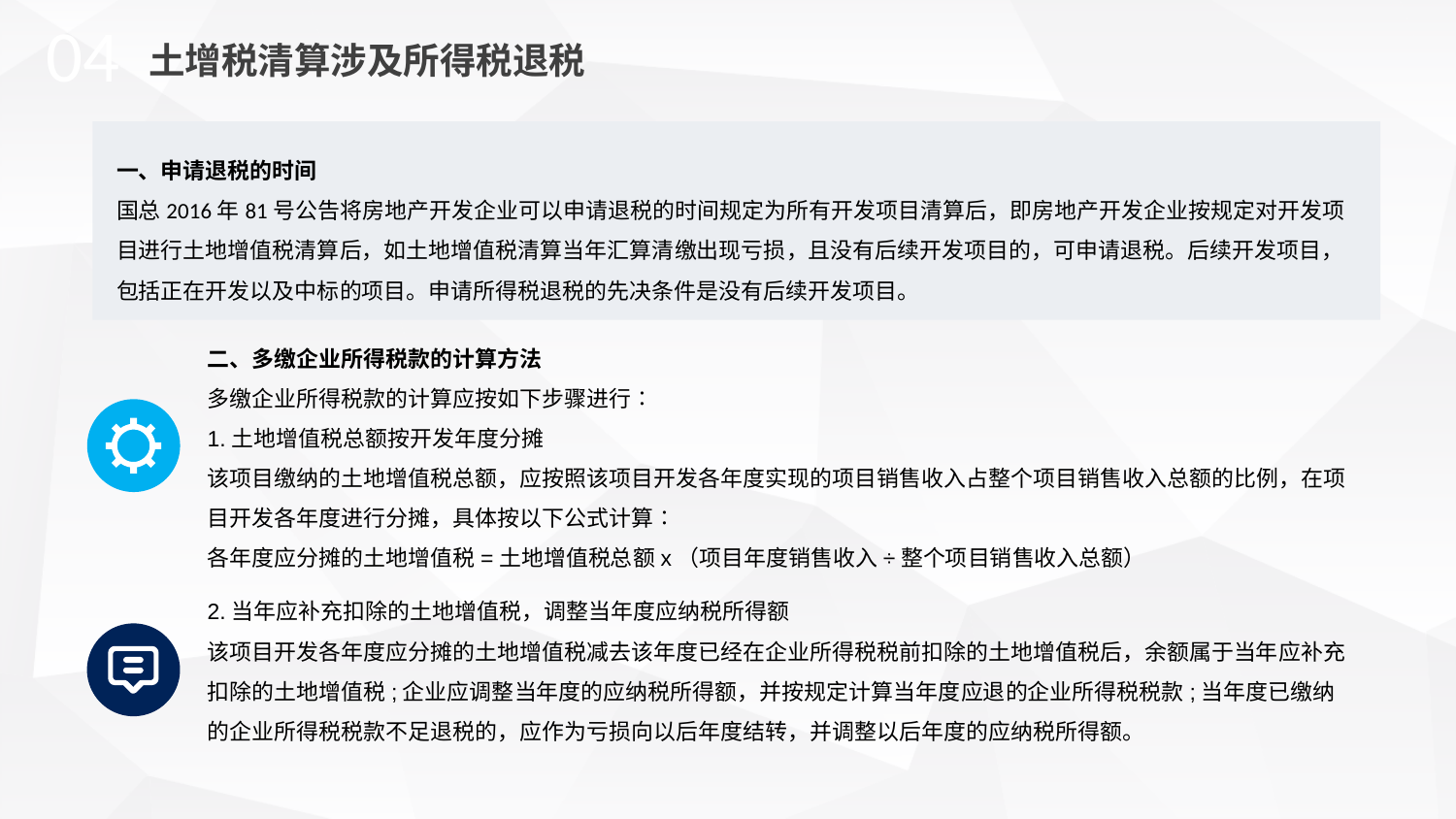

04
土增税清算涉及所得税退税

一、申请退税的时间
国总2016年81号公告将房地产开发企业可以申请退税的时间规定为所有开发项目清算后，即房地产开发企业按规定对开发项目进行土地增值税清算后，如土地增值税清算当年汇算清缴出现亏损，且没有后续开发项目的，可申请退税。后续开发项目，包括正在开发以及中标的项目。申请所得税退税的先决条件是没有后续开发项目。
二、多缴企业所得税款的计算方法
多缴企业所得税款的计算应按如下步骤进行∶
1.土地增值税总额按开发年度分摊
该项目缴纳的土地增值税总额，应按照该项目开发各年度实现的项目销售收入占整个项目销售收入总额的比例，在项目开发各年度进行分摊，具体按以下公式计算∶
各年度应分摊的土地增值税=土地增值税总额x（项目年度销售收入÷整个项目销售收入总额）

2.当年应补充扣除的土地增值税，调整当年度应纳税所得额
该项目开发各年度应分摊的土地增值税减去该年度已经在企业所得税税前扣除的土地增值税后，余额属于当年应补充扣除的土地增值税;企业应调整当年度的应纳税所得额，并按规定计算当年度应退的企业所得税税款;当年度已缴纳的企业所得税税款不足退税的，应作为亏损向以后年度结转，并调整以后年度的应纳税所得额。